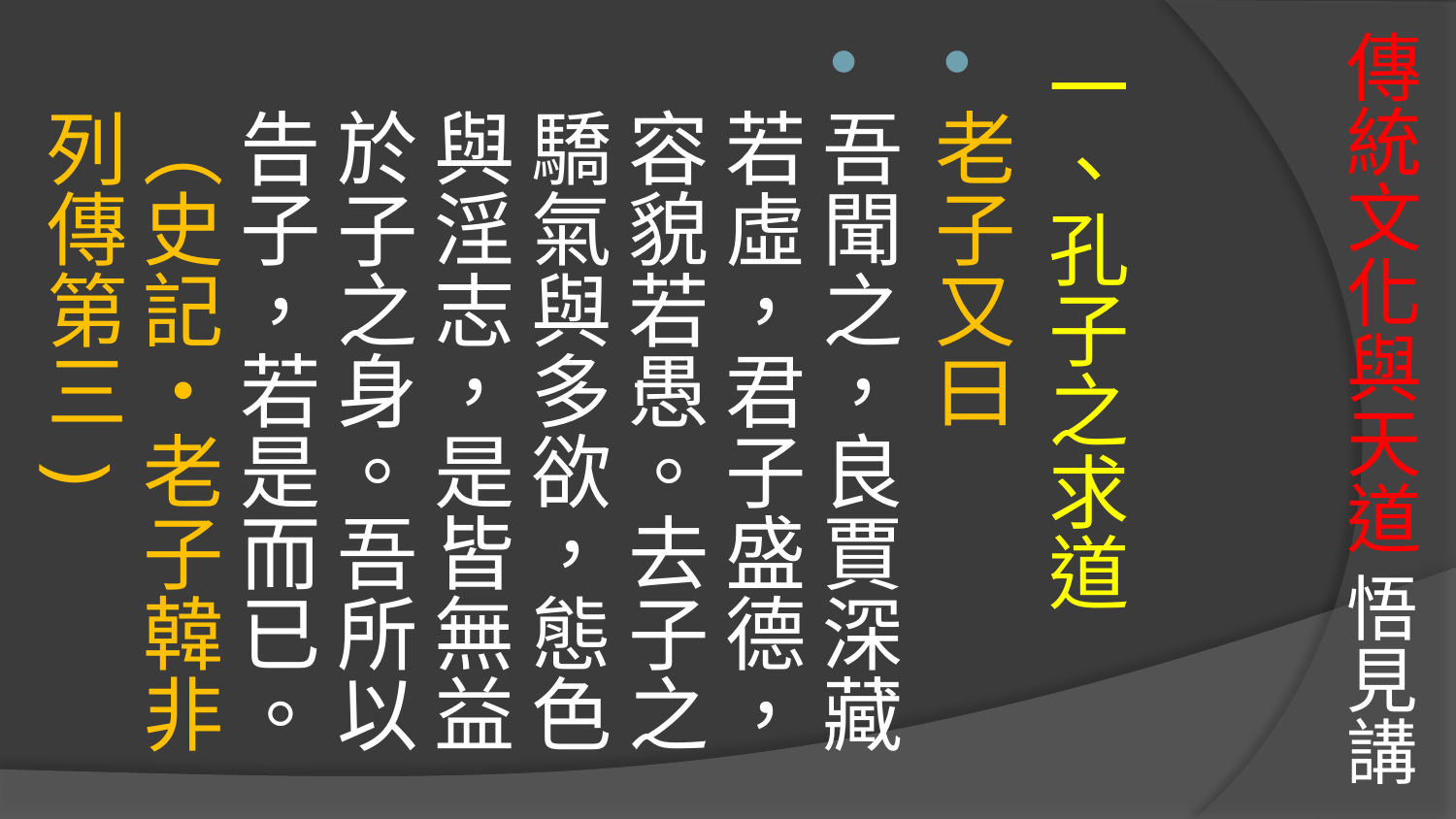

# 傳統文化與天道 悟見講
一、孔子之求道
老子又曰
吾聞之，良賈深藏若虛，君子盛德，容貌若愚。去子之驕氣與多欲，態色與淫志，是皆無益於子之身。吾所以告子，若是而已。（史記・老子韓非列傳第三)